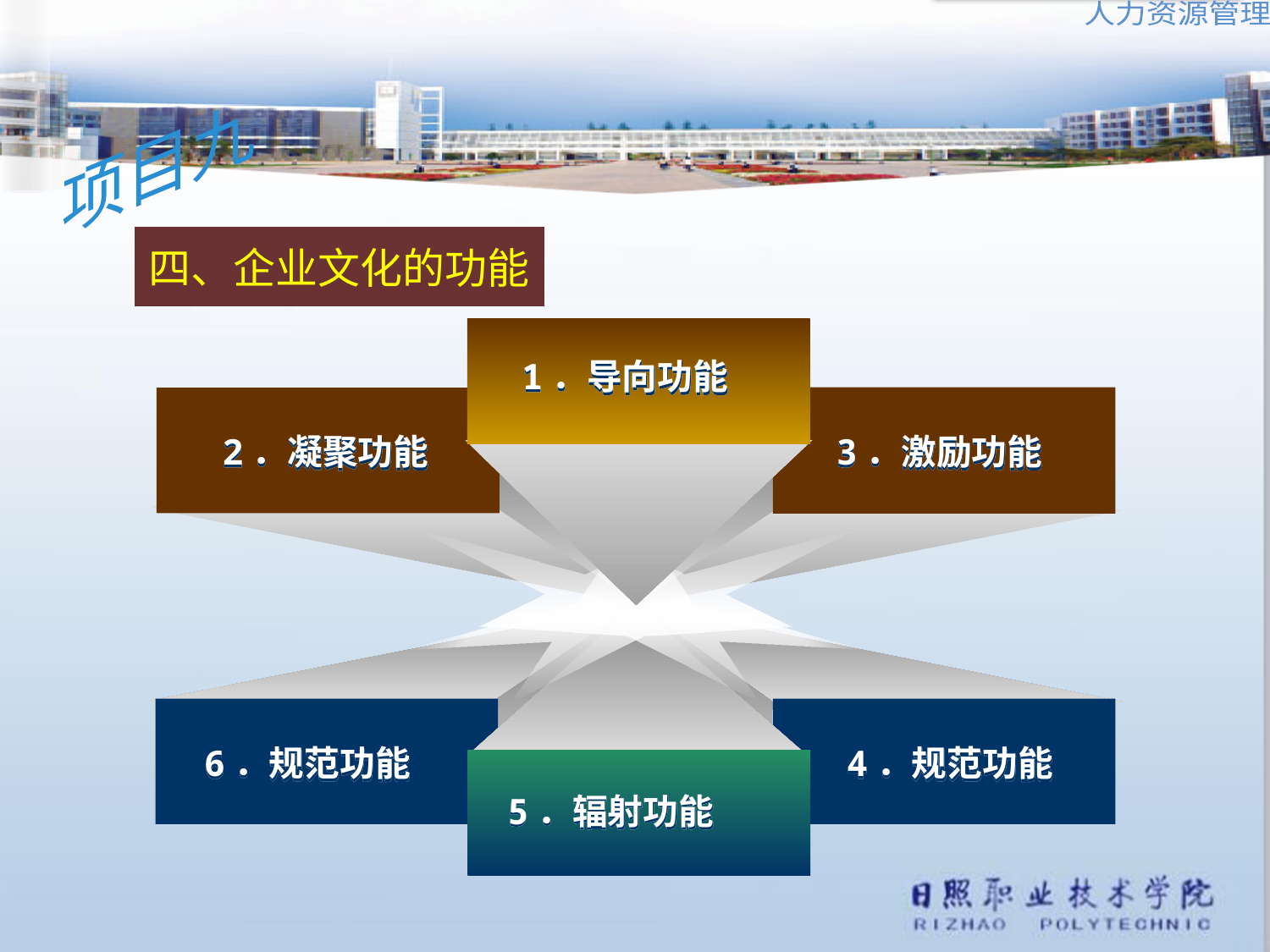

四、企业文化的功能

 1．导向功能

2．凝聚功能
3．激励功能

6．规范功能
4．规范功能

5．辐射功能